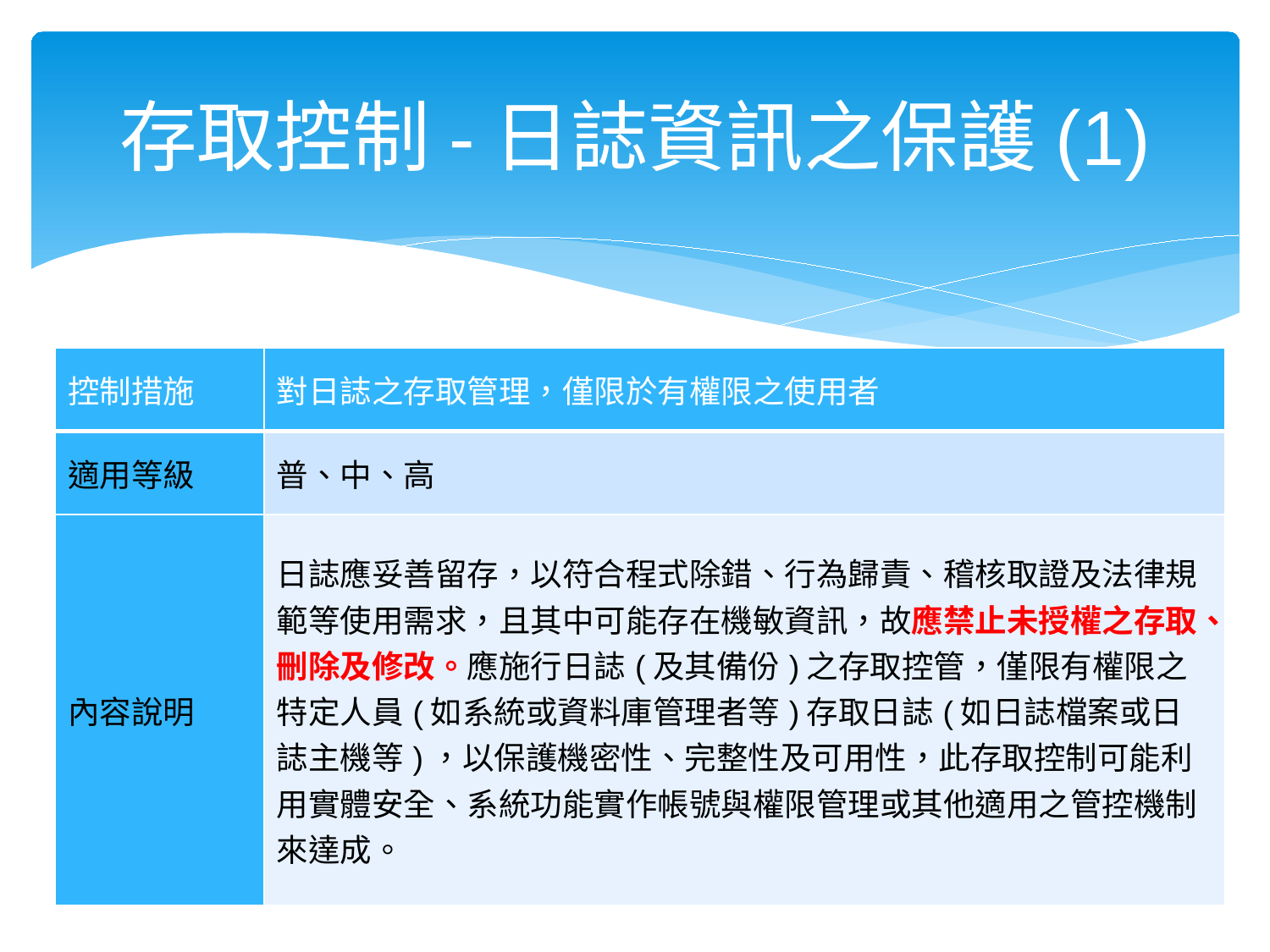

# 存取控制-日誌資訊之保護(1)
| 控制措施 | 對日誌之存取管理，僅限於有權限之使用者 |
| --- | --- |
| 適用等級 | 普、中、高 |
| 內容說明 | 日誌應妥善留存，以符合程式除錯、行為歸責、稽核取證及法律規範等使用需求，且其中可能存在機敏資訊，故應禁止未授權之存取、刪除及修改。應施行日誌(及其備份)之存取控管，僅限有權限之特定人員(如系統或資料庫管理者等)存取日誌(如日誌檔案或日誌主機等)，以保護機密性、完整性及可用性，此存取控制可能利用實體安全、系統功能實作帳號與權限管理或其他適用之管控機制來達成。 |